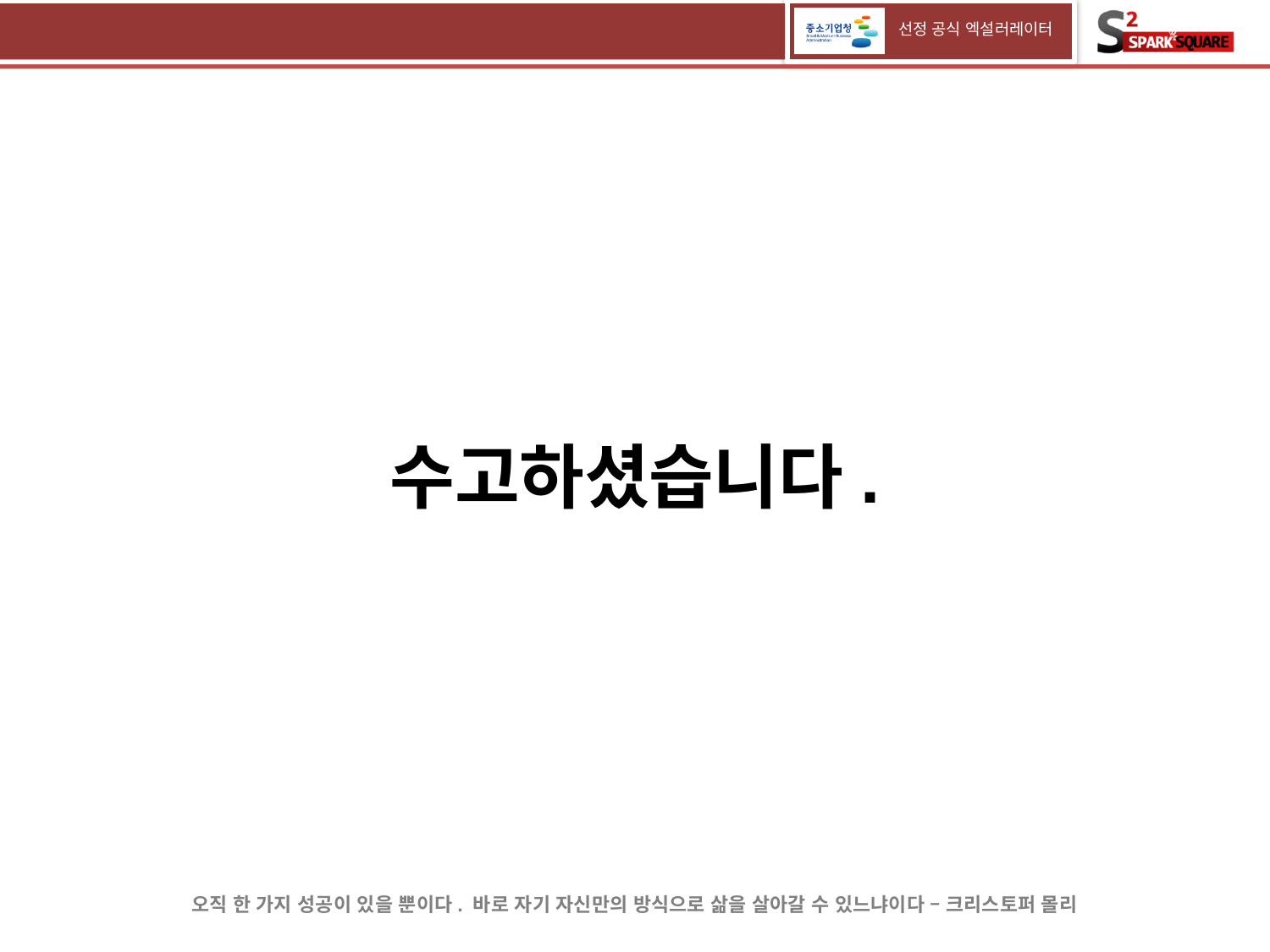

수고하셨습니다.

오직 한 가지 성공이 있을 뿐이다. 바로 자기 자신만의 방식으로 삶을 살아갈 수 있느냐이다 – 크리스토퍼 몰리